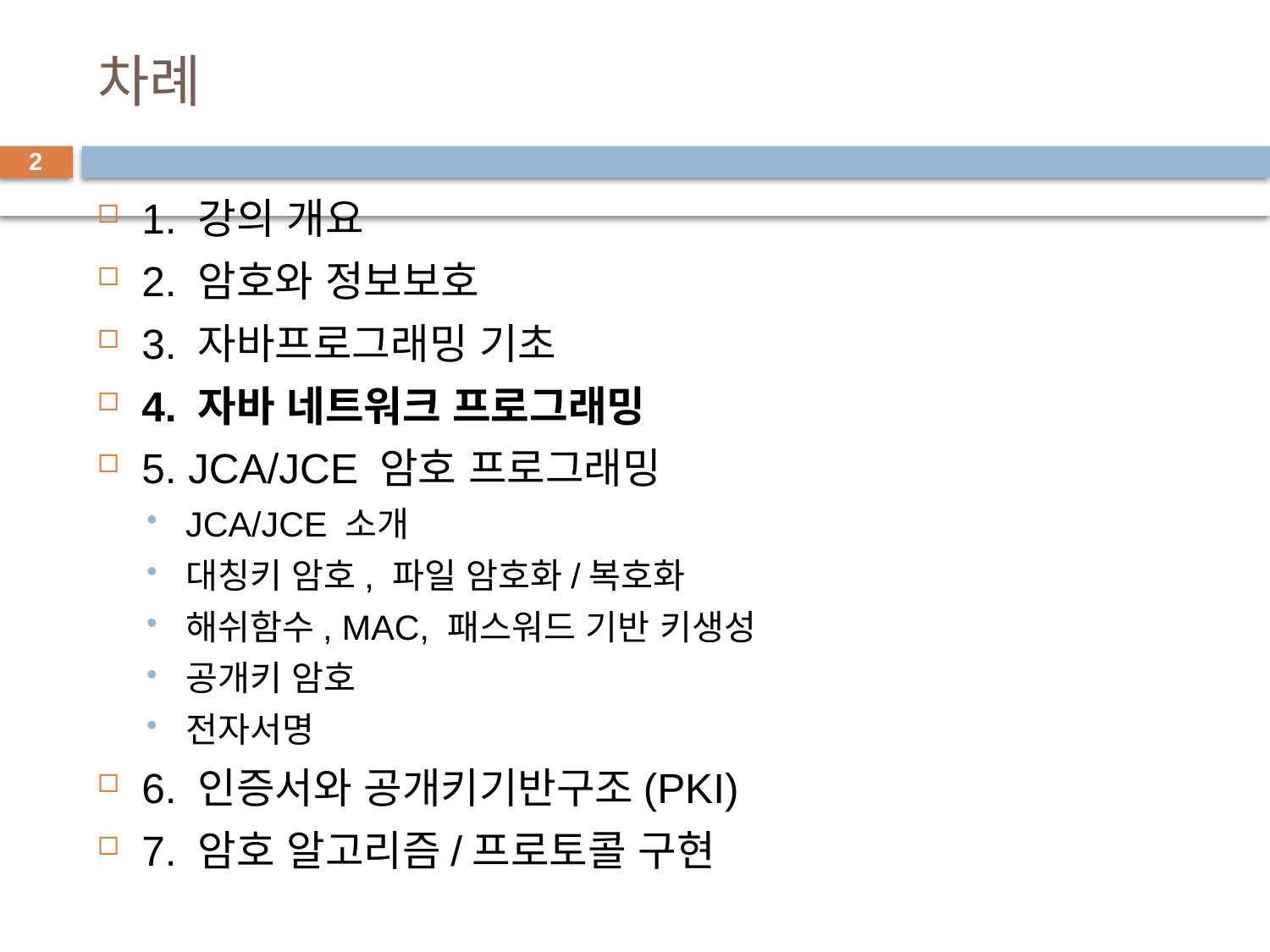

# 차례
2
1. 강의 개요
2. 암호와 정보보호
3. 자바프로그래밍 기초
4. 자바 네트워크 프로그래밍
5. JCA/JCE 암호 프로그래밍
JCA/JCE 소개
대칭키 암호, 파일 암호화/복호화
해쉬함수, MAC, 패스워드 기반 키생성
공개키 암호
전자서명
6. 인증서와 공개키기반구조(PKI)
7. 암호 알고리즘/프로토콜 구현